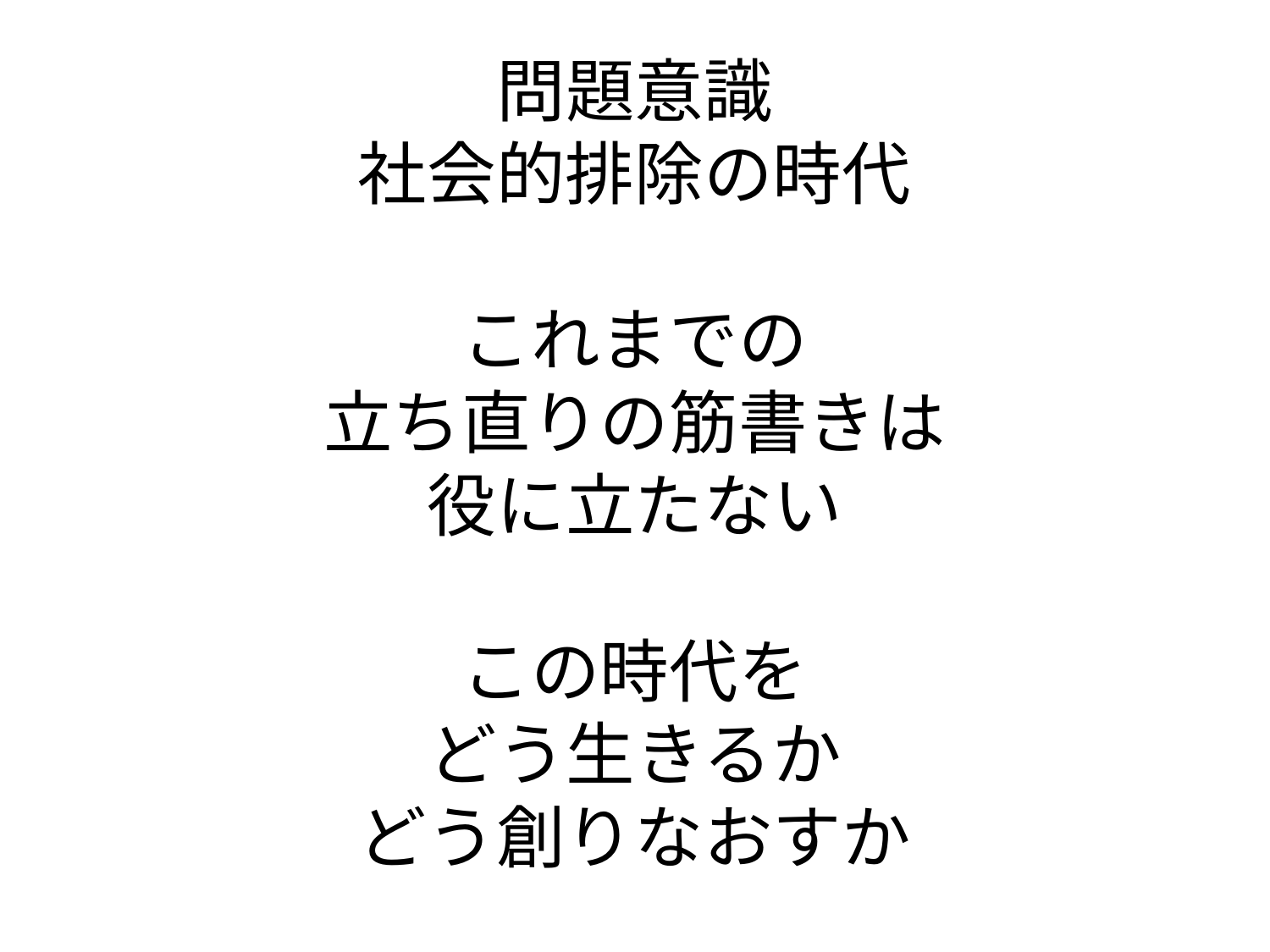

# 問題意識 社会的排除の時代 これまでの 立ち直りの筋書きは 役に立たない この時代を どう生きるか どう創りなおすか